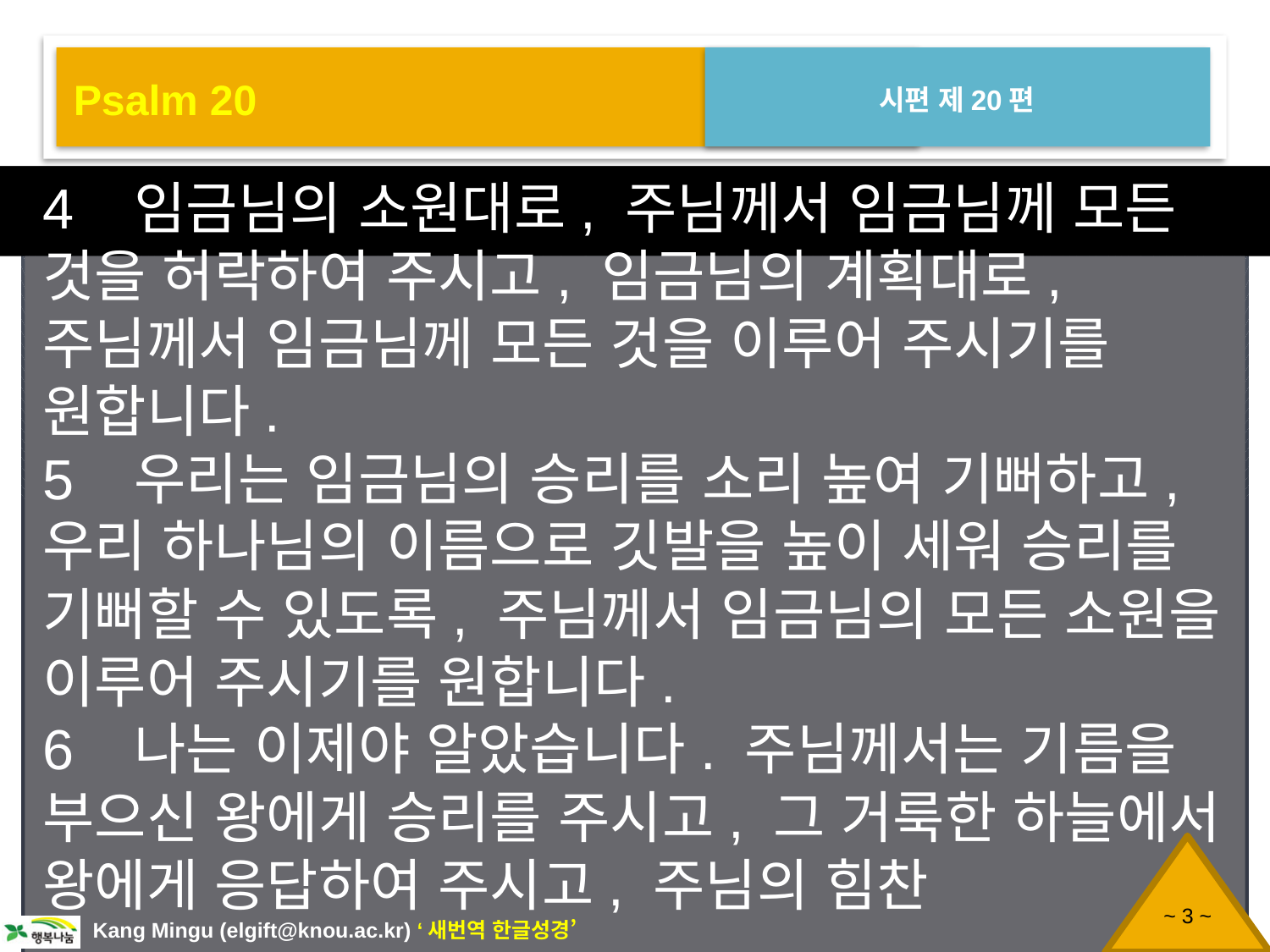

Psalm 20
시편 제20편
4   임금님의 소원대로, 주님께서 임금님께 모든 것을 허락하여 주시고, 임금님의 계획대로, 주님께서 임금님께 모든 것을 이루어 주시기를 원합니다.
5   우리는 임금님의 승리를 소리 높여 기뻐하고, 우리 하나님의 이름으로 깃발을 높이 세워 승리를 기뻐할 수 있도록, 주님께서 임금님의 모든 소원을 이루어 주시기를 원합니다.
6   나는 이제야 알았습니다. 주님께서는 기름을 부으신 왕에게 승리를 주시고, 그 거룩한 하늘에서 왕에게 응답하여 주시고, 주님의 힘찬